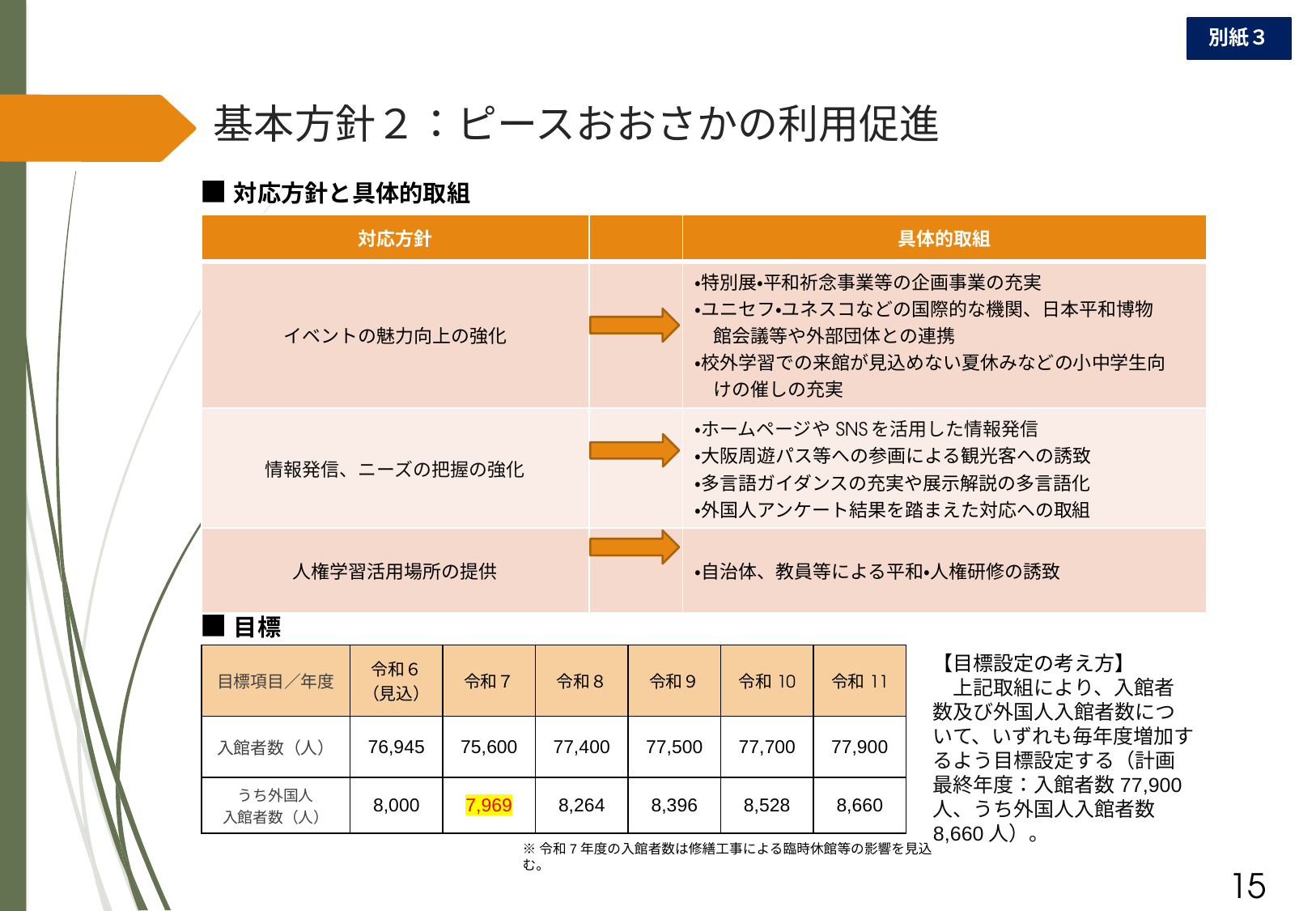

別紙３
# 基本方針２：ピースおおさかの利用促進
■対応方針と具体的取組
| 対応方針 |  | 具体的取組 |
| --- | --- | --- |
| イベントの魅力向上の強化 |  | ・特別展・平和祈念事業等の企画事業の充実 ・ユニセフ・ユネスコなどの国際的な機関、日本平和博物　　 　館会議等や外部団体との連携 ・校外学習での来館が見込めない夏休みなどの小中学生向 　けの催しの充実 |
| 情報発信、ニーズの把握の強化 |  | ・ホームページやSNSを活用した情報発信 ・大阪周遊パス等への参画による観光客への誘致 ・多言語ガイダンスの充実や展示解説の多言語化 ・外国人アンケート結果を踏まえた対応への取組 |
| 人権学習活用場所の提供 |  | ・自治体、教員等による平和・人権研修の誘致 |

■目標
| 目標項目／年度 | 令和６ （見込） | 令和７ | 令和８ | 令和９ | 令和10 | 令和11 |
| --- | --- | --- | --- | --- | --- | --- |
| 入館者数（人） | 76,945 | 75,600 | 77,400 | 77,500 | 77,700 | 77,900 |
| うち外国人 入館者数（人） | 8,000 | 7,969 | 8,264 | 8,396 | 8,528 | 8,660 |
【目標設定の考え方】
　上記取組により、入館者数及び外国人入館者数について、いずれも毎年度増加するよう目標設定する（計画最終年度：入館者数77,900人、うち外国人入館者数8,660人）。
※令和7年度の入館者数は修繕工事による臨時休館等の影響を見込む。

15